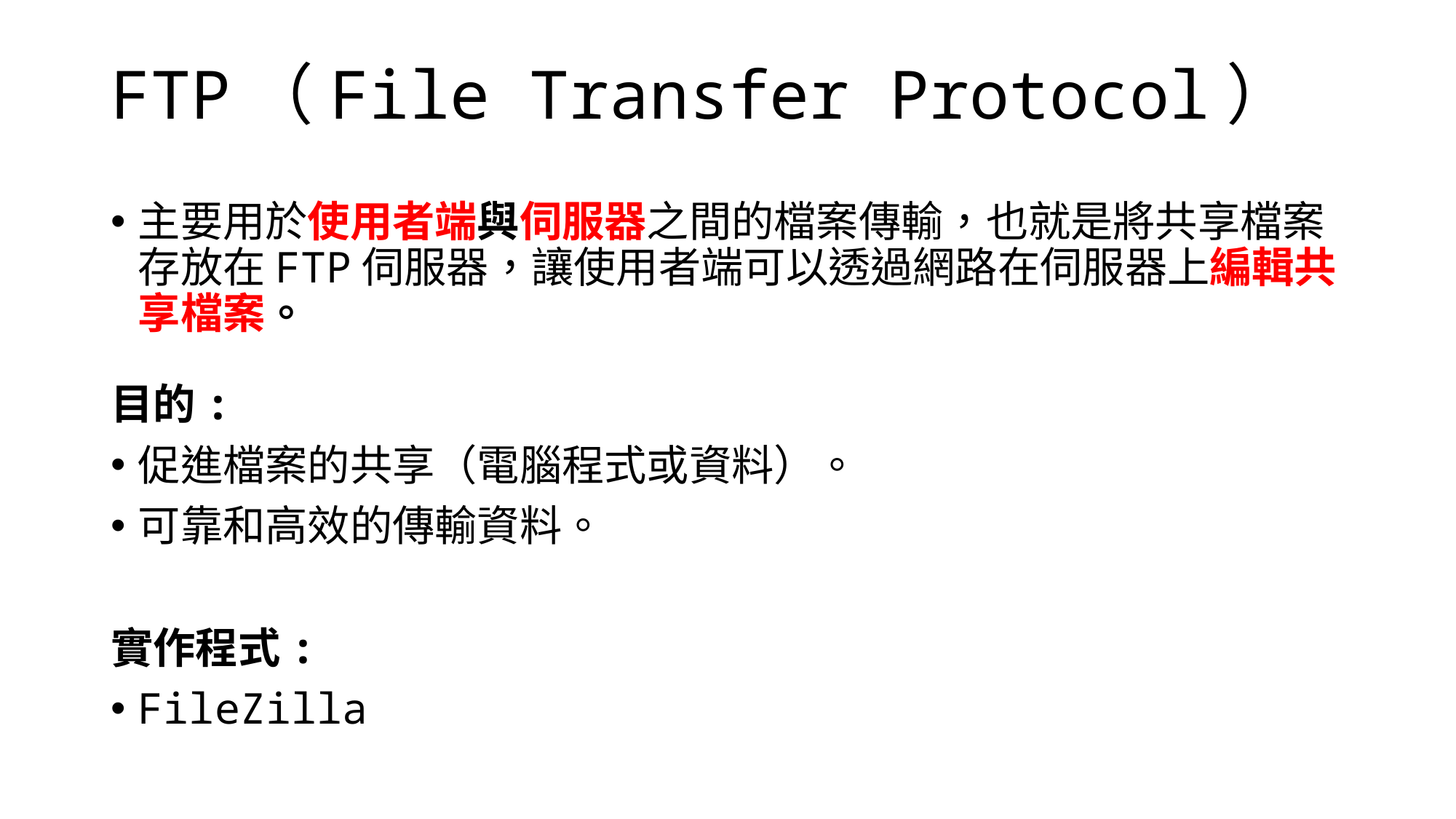

# FTP（File Transfer Protocol）
主要用於使用者端與伺服器之間的檔案傳輸，也就是將共享檔案存放在FTP伺服器，讓使用者端可以透過網路在伺服器上編輯共享檔案。

目的:
促進檔案的共享（電腦程式或資料）。
可靠和高效的傳輸資料。

實作程式:
FileZilla